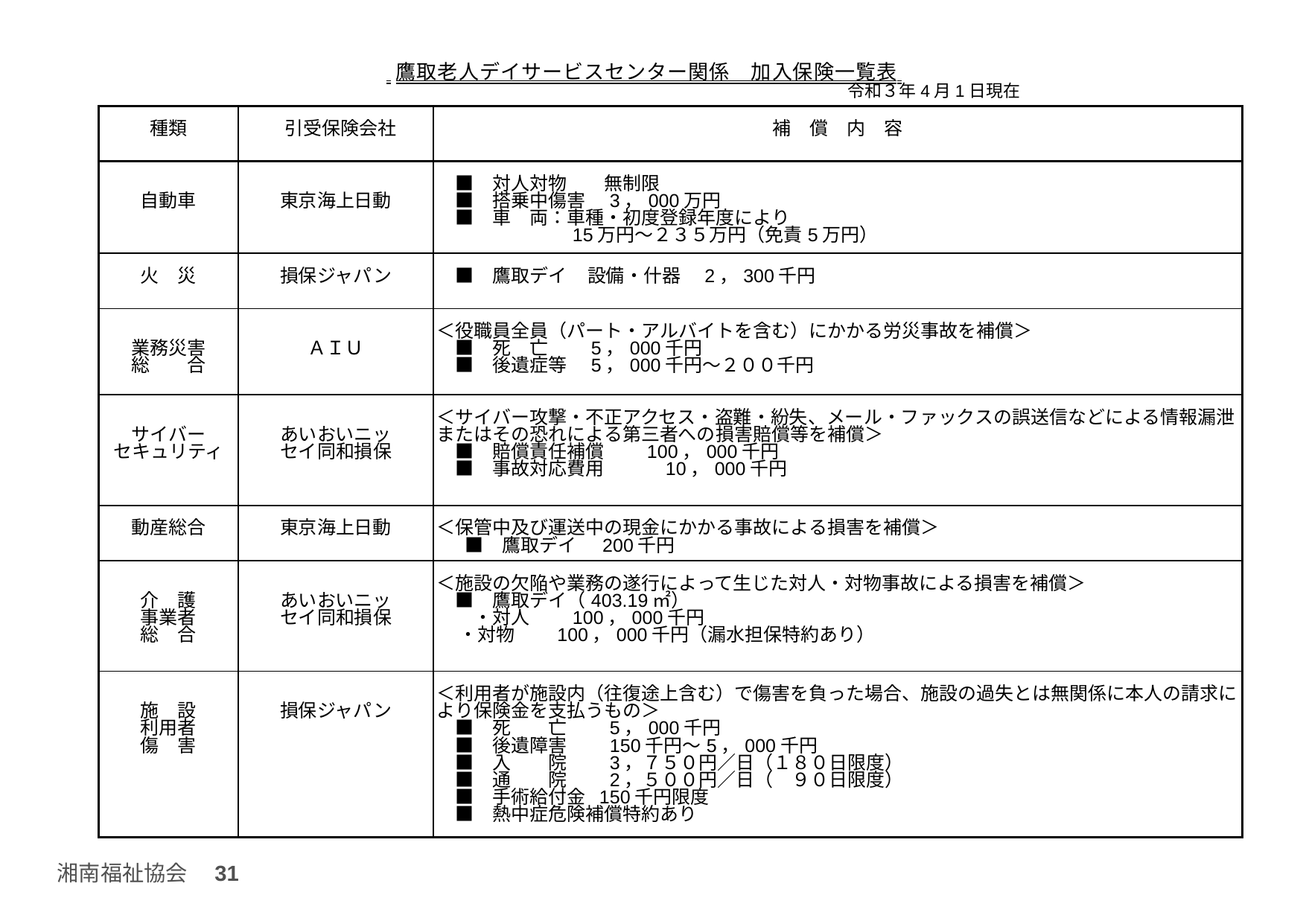

鷹取老人デイサービスセンター関係　加入保険一覧表
                                                                                   令和３年4月1日現在
| 種類 | 引受保険会社 | 補　償　内　容 |
| --- | --- | --- |
| 自動車 | 東京海上日動 | ■　対人対物　　無制限 　■　搭乗中傷害　3，000万円 　■　車　両：車種・初度登録年度により 　　　　　　　15万円～２３５万円（免責5万円） |
| 火　災 | 損保ジャパン | ■　鷹取デイ 設備・什器　2，300千円 |
| 業務災害 総　　合 | ＡＩＵ | ＜役職員全員（パート・アルバイトを含む）にかかる労災事故を補償＞ 　■　死　亡　　5，000千円 　■　後遺症等　5，000千円～２００千円 |
| サイバー セキュリティ | あいおいニッ セイ同和損保 | ＜サイバー攻撃・不正アクセス・盗難・紛失、メール・ファックスの誤送信などによる情報漏泄またはその恐れによる第三者への損害賠償等を補償＞ 　■　賠償責任補償　　100，000千円 　■　事故対応費用　　　10，000千円 |
| 動産総合 | 東京海上日動 | ＜保管中及び運送中の現金にかかる事故による損害を補償＞ 　■　鷹取デイ 200千円 |
| 介　護 事業者 総　合 | あいおいニッ セイ同和損保 | ＜施設の欠陥や業務の遂行によって生じた対人・対物事故による損害を補償＞ 　■　鷹取デイ（403.19㎡）　　 　　・対人　　100，000千円 ・対物　　100，000千円（漏水担保特約あり） |
| 施　設 利用者 傷　害 | 損保ジャパン | ＜利用者が施設内（往復途上含む）で傷害を負った場合、施設の過失とは無関係に本人の請求により保険金を支払うもの＞ 　■　死　　亡　　5，000千円 　■　後遺障害　　150千円～5，000千円 　■　入　　院　　3，７５０円／日（１８０日限度） 　■　通　　院　　2，５００円／日（　９０日限度） 　■　手術給付金 150千円限度 　■　熱中症危険補償特約あり |
湘南福祉協会　31